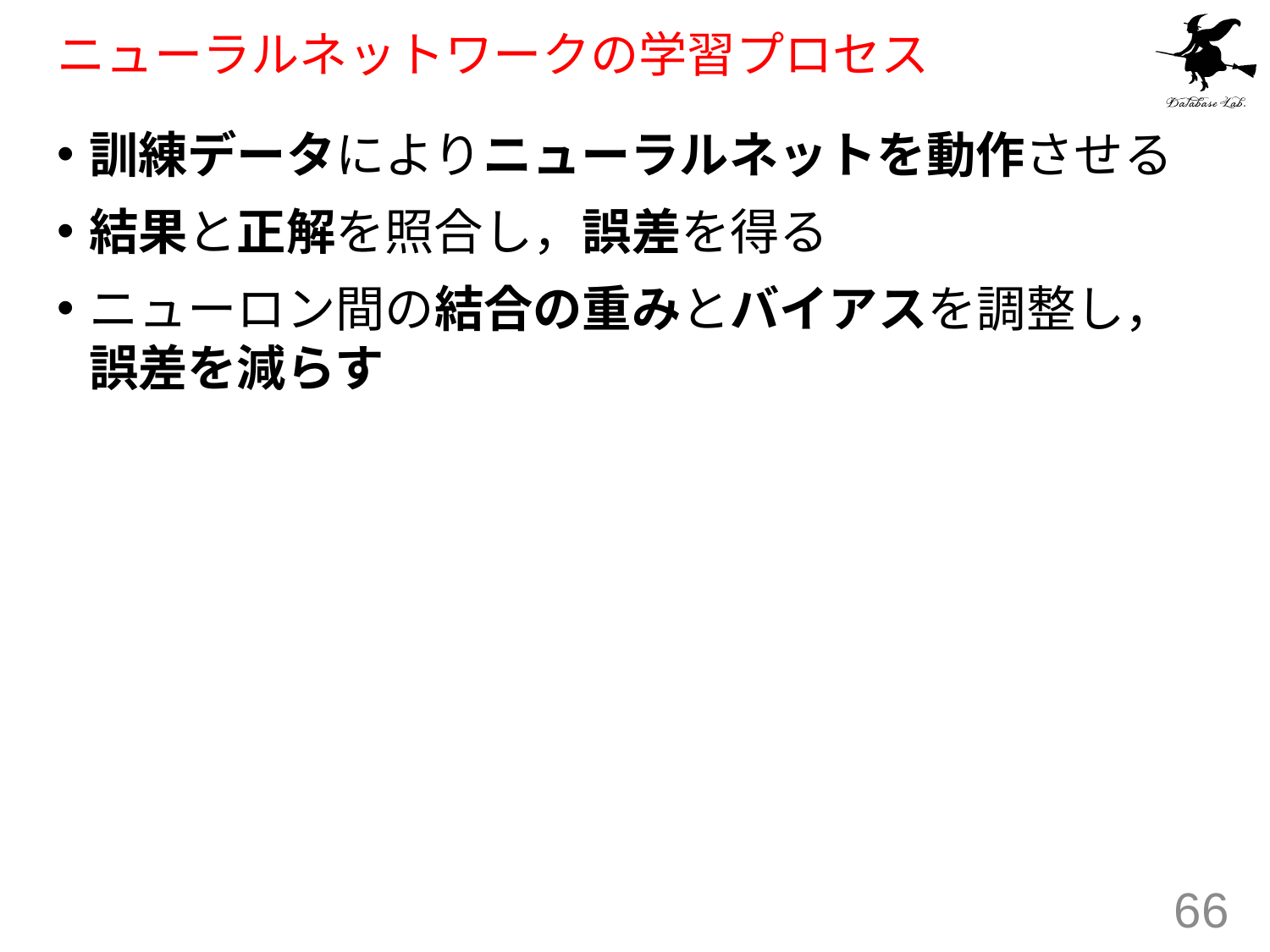

# ニューラルネットワークの学習プロセス
訓練データによりニューラルネットを動作させる
結果と正解を照合し，誤差を得る
ニューロン間の結合の重みとバイアスを調整し，誤差を減らす
66